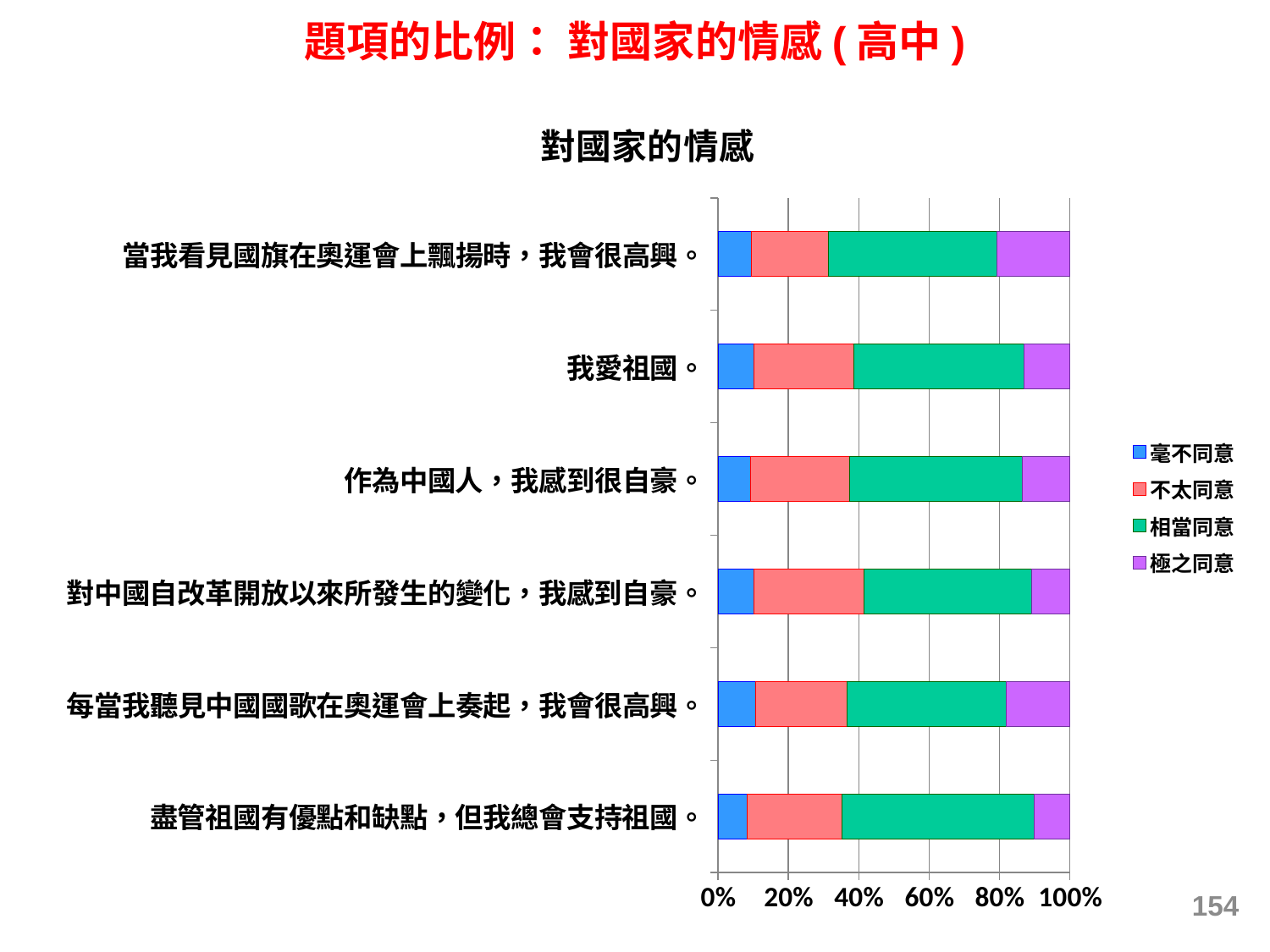

題項的比例： 對國家的情感(高中)

### Chart: 對國家的情感

| Category | 毫不同意 | 不太同意 | 相當同意 | 極之同意 |
|---|---|---|---|---|
| 盡管祖國有優點和缺點，但我總會支持祖國。 | 0.08188696039163372 | 0.26939623201305446 | 0.5469514908767247 | 0.1017653167185878 |
| 每當我聽見中國國歌在奧運會上奏起，我會很高興。 | 0.10685663401602849 | 0.2597209854556256 | 0.45325022261798753 | 0.18017215791035915 |
| 對中國自改革開放以來所發生的變化，我感到自豪。 | 0.10118870728083212 | 0.3127786032689468 | 0.4760772659732557 | 0.1099554234769688 |
| 作為中國人，我感到很自豪。 | 0.09307166220636356 | 0.2821885221528413 | 0.4906333630686888 | 0.13410645257210876 |
| 我愛祖國。 | 0.1026136026136027 | 0.28318978318978466 | 0.48292248292248463 | 0.13127413127413126 |
| 當我看見國旗在奧運會上飄揚時，我會很高興。 | 0.0946508172362556 | 0.21976225854383427 | 0.47771173848439824 | 0.20787518573551264 |
154